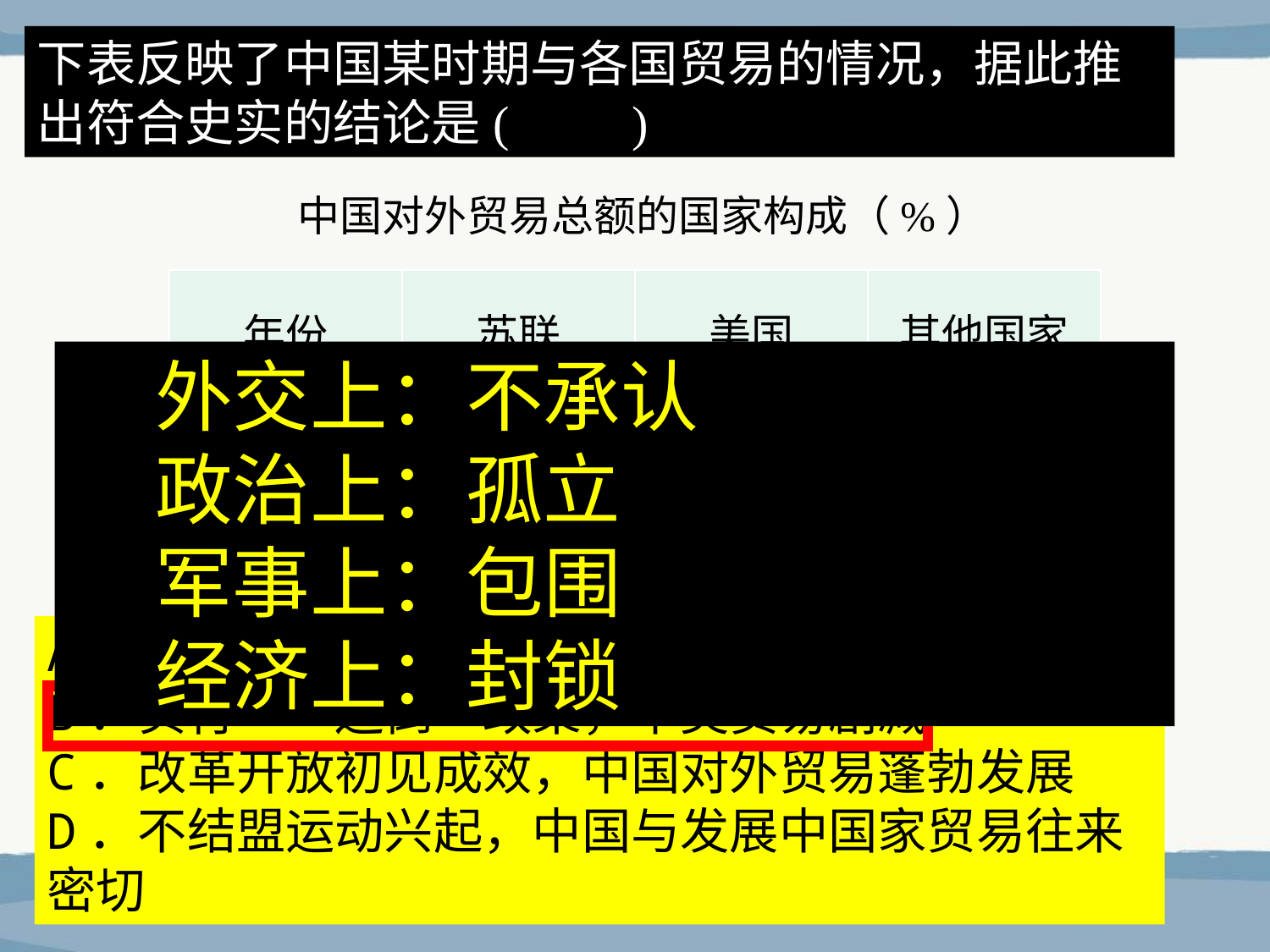

下表反映了中国某时期与各国贸易的情况，据此推出符合史实的结论是(　　)
中国对外贸易总额的国家构成（%）
| 年份 | 苏联 | 美国 | 其他国家 |
| --- | --- | --- | --- |
| 第一年 | 30 | 21 | 49 |
| 第二年 | 41．3 | 0．4 | 58．3 |
| 第三年 | 51．759 | 0．003 | 48．238 |
    外交上：不承认
    政治上：孤立
    军事上：包围
    经济上：封锁
A．抗日战争胜利，中苏贸易激增
B．实行“一边倒”政策，中美贸易剧减
C．改革开放初见成效，中国对外贸易蓬勃发展
D．不结盟运动兴起，中国与发展中国家贸易往来密切